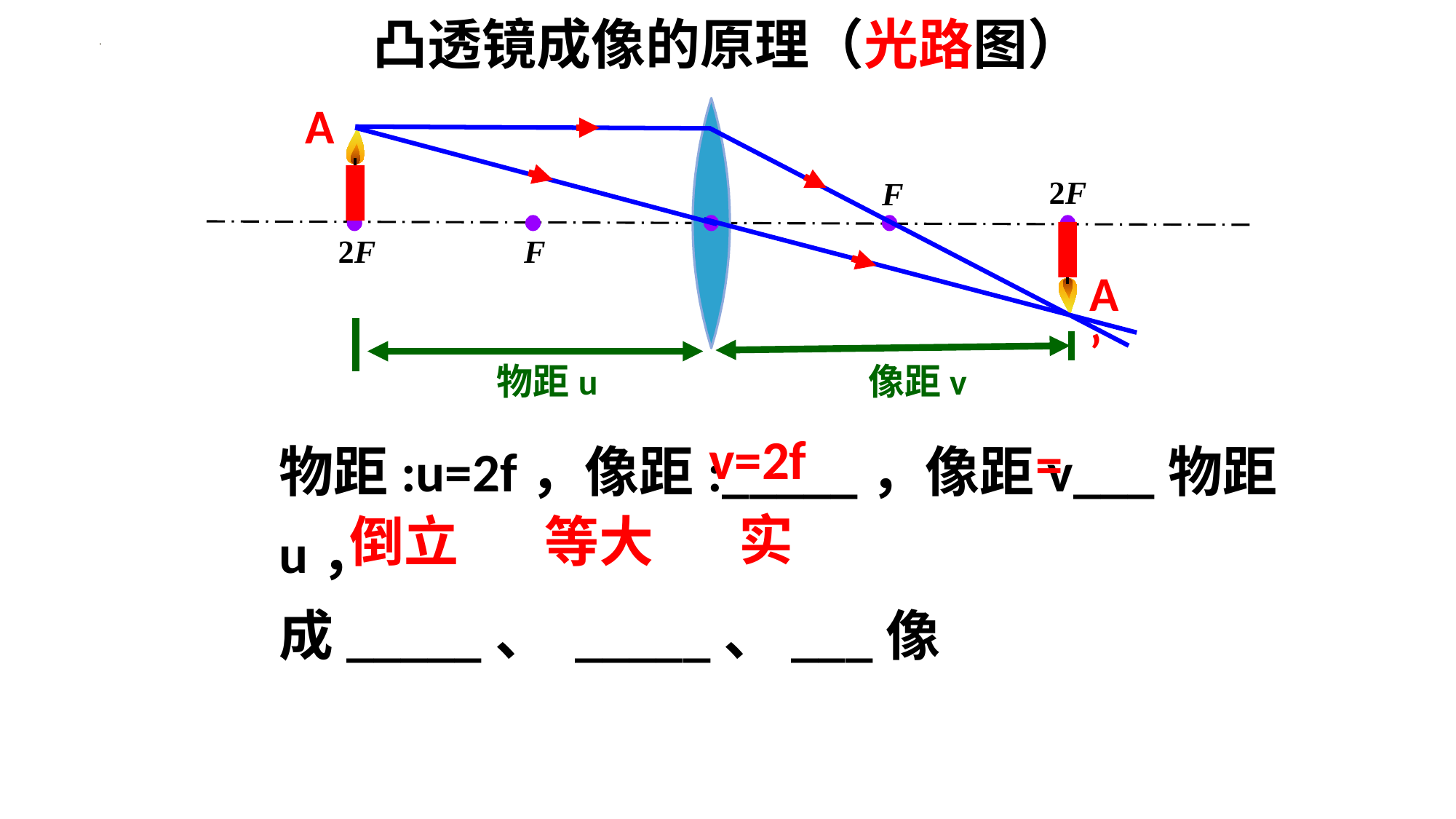

凸透镜成像的原理（光路图）
A

2F
F

F
2F
A’

物距u
像距v
物距:u=2f，像距:_____，像距v___物距u，
成_____、 _____、___像
v=2f
=
实
倒立
等大